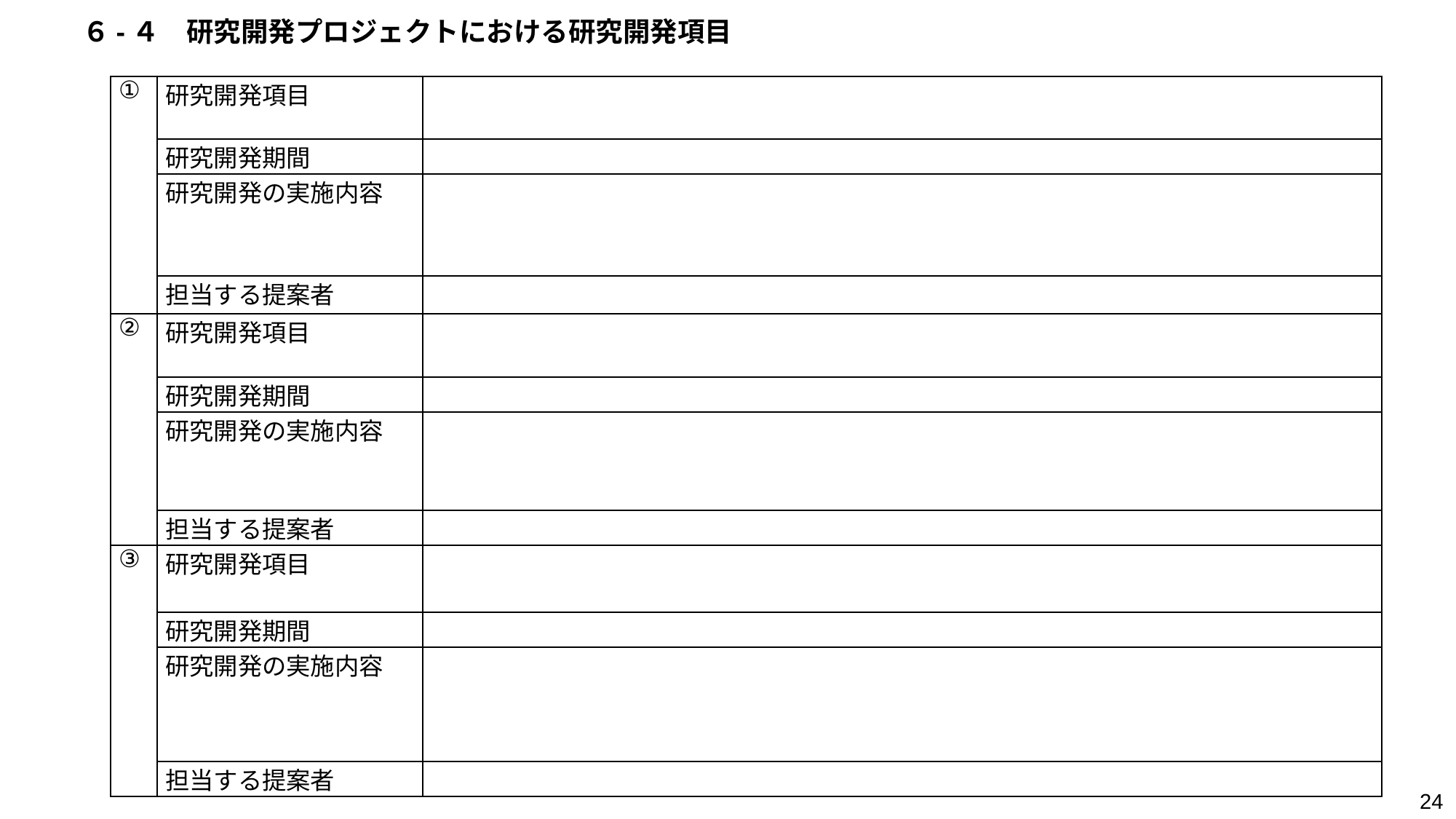

６-４　研究開発プロジェクトにおける研究開発項目
| ① | 研究開発項目 |  |
| --- | --- | --- |
|  | 研究開発期間 |  |
|  | 研究開発の実施内容 |  |
|  | 担当する提案者 |  |
| ② | 研究開発項目 |  |
|  | 研究開発期間 |  |
|  | 研究開発の実施内容 |  |
|  | 担当する提案者 |  |
| ③ | 研究開発項目 |  |
|  | 研究開発期間 |  |
|  | 研究開発の実施内容 |  |
|  | 担当する提案者 |  |